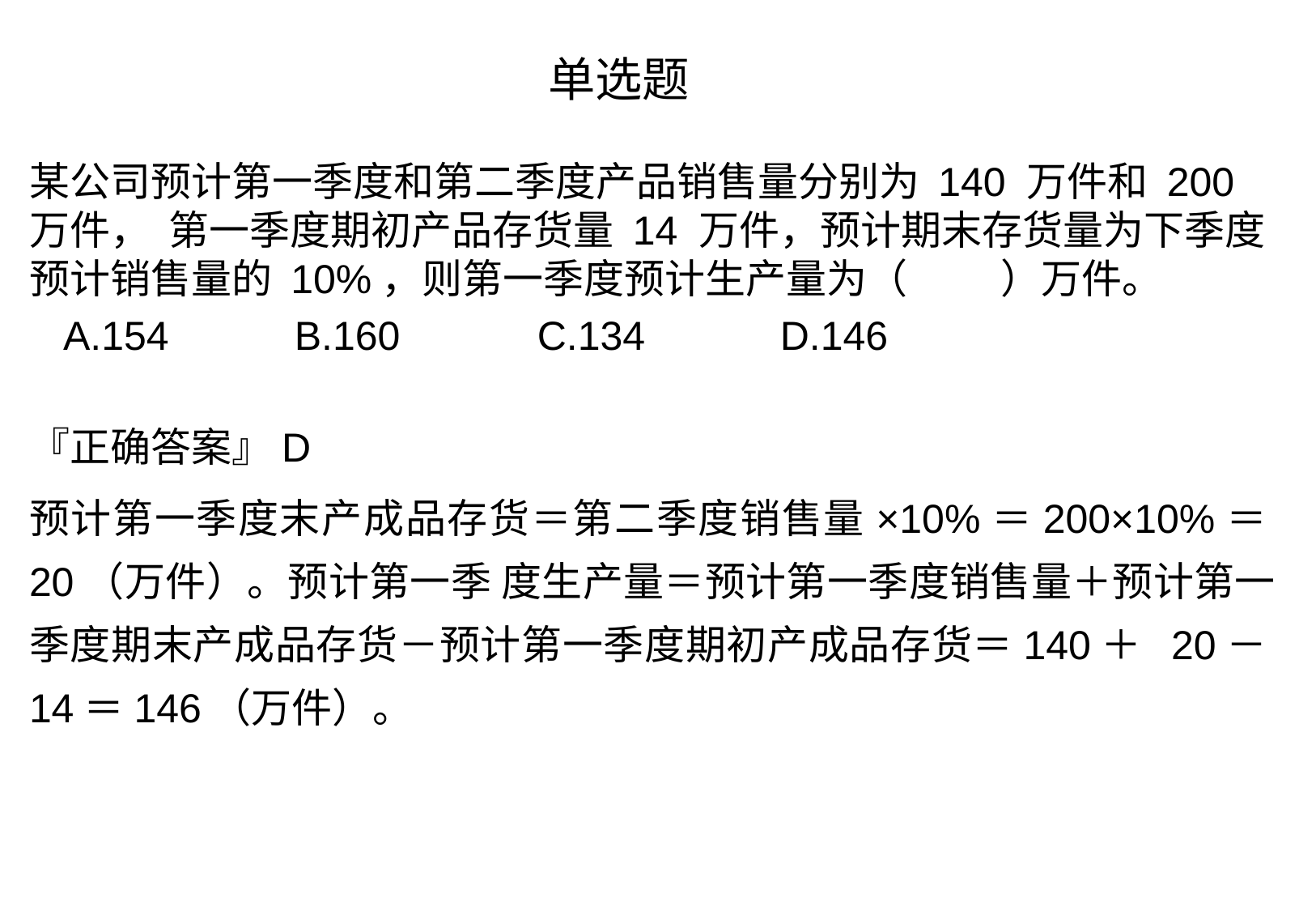

# 单选题
某公司预计第一季度和第二季度产品销售量分别为 140 万件和 200 万件，  第一季度期初产品存货量 14 万件，预计期末存货量为下季度预计销售量的 10%，则第一季度预计生产量为（	）万件。
   A.154	  B.160	  C.134	  D.146

『正确答案』D
预计第一季度末产成品存货＝第二季度销售量×10%＝200×10%＝20（万件）。预计第一季 度生产量＝预计第一季度销售量＋预计第一季度期末产成品存货－预计第一季度期初产成品存货＝140＋  20－14＝146（万件）。